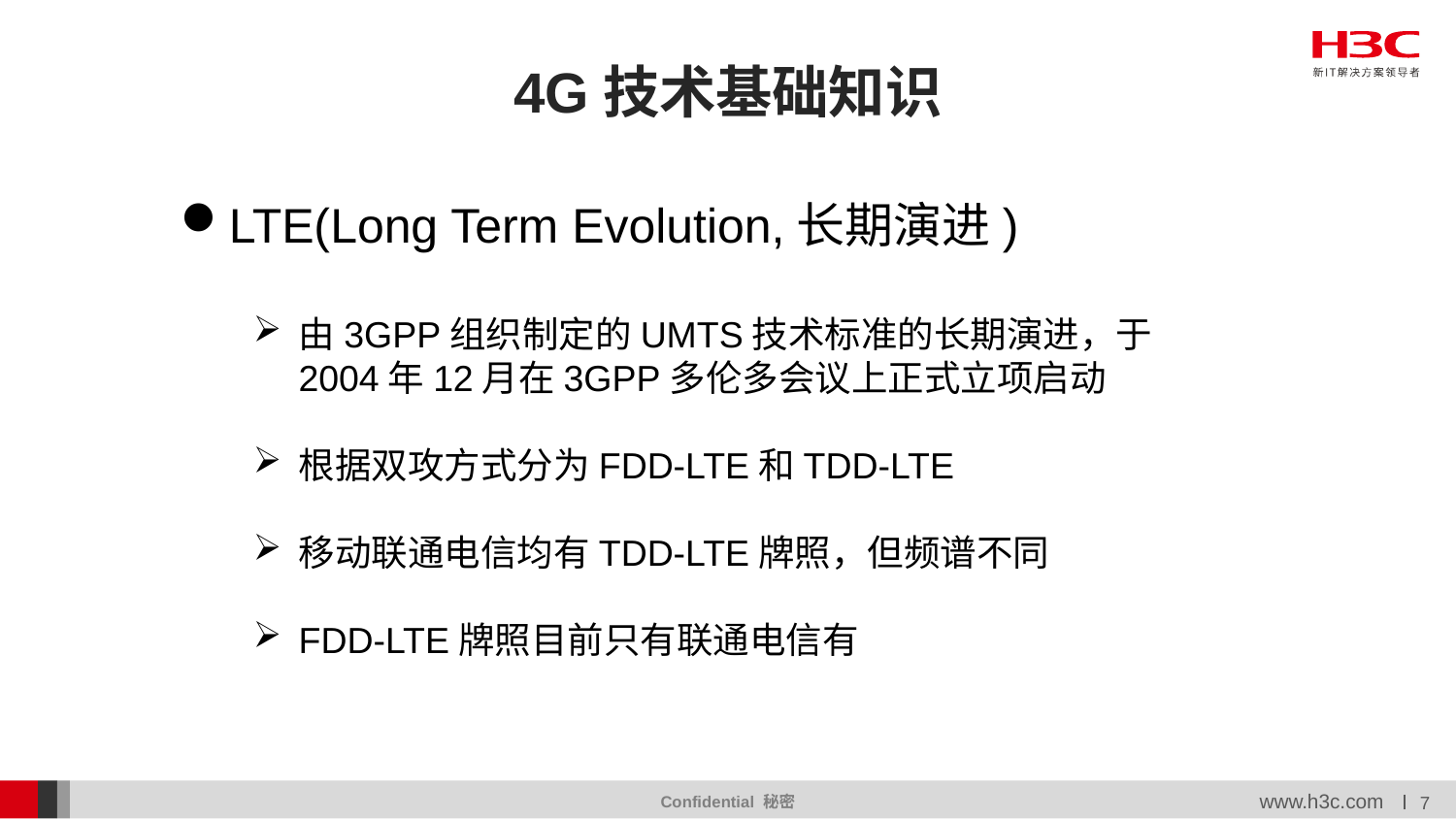

# 4G技术基础知识
电信
LTE(Long Term Evolution,长期演进)

由3GPP组织制定的UMTS技术标准的长期演进，于2004年12月在3GPP多伦多会议上正式立项启动

根据双攻方式分为FDD-LTE和TDD-LTE

移动联通电信均有TDD-LTE牌照，但频谱不同

FDD-LTE牌照目前只有联通电信有

联通